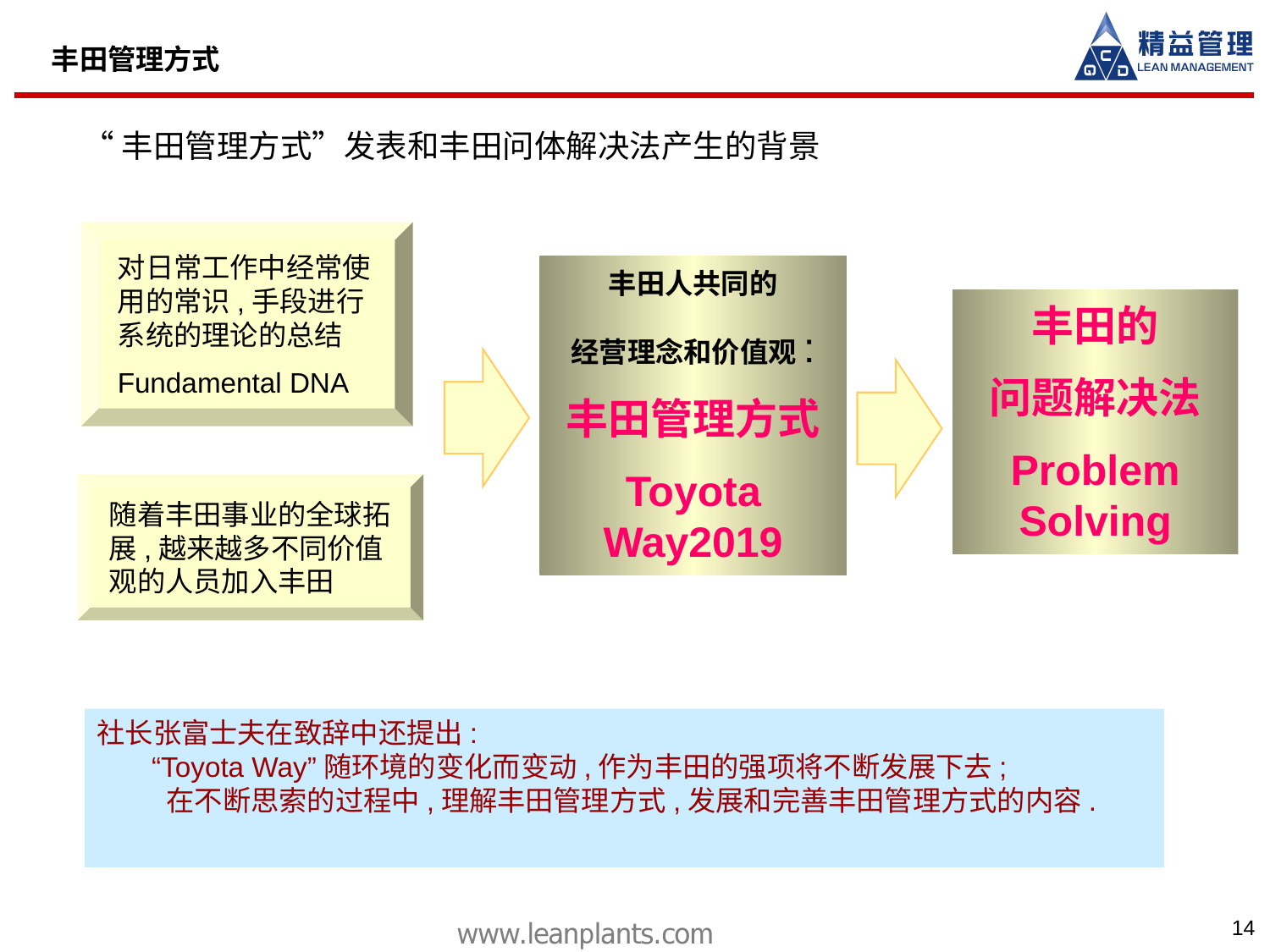

丰田管理方式
“丰田管理方式”发表和丰田问体解决法产生的背景
对日常工作中经常使用的常识,手段进行系统的理论的总结
Fundamental DNA
丰田人共同的
经营理念和价值观:
丰田管理方式
Toyota Way2019
丰田的
问题解决法
Problem Solving

随着丰田事业的全球拓展,越来越多不同价值观的人员加入丰田
社长张富士夫在致辞中还提出:
       “Toyota Way”随环境的变化而变动,作为丰田的强项将不断发展下去;
        在不断思索的过程中,理解丰田管理方式,发展和完善丰田管理方式的内容.